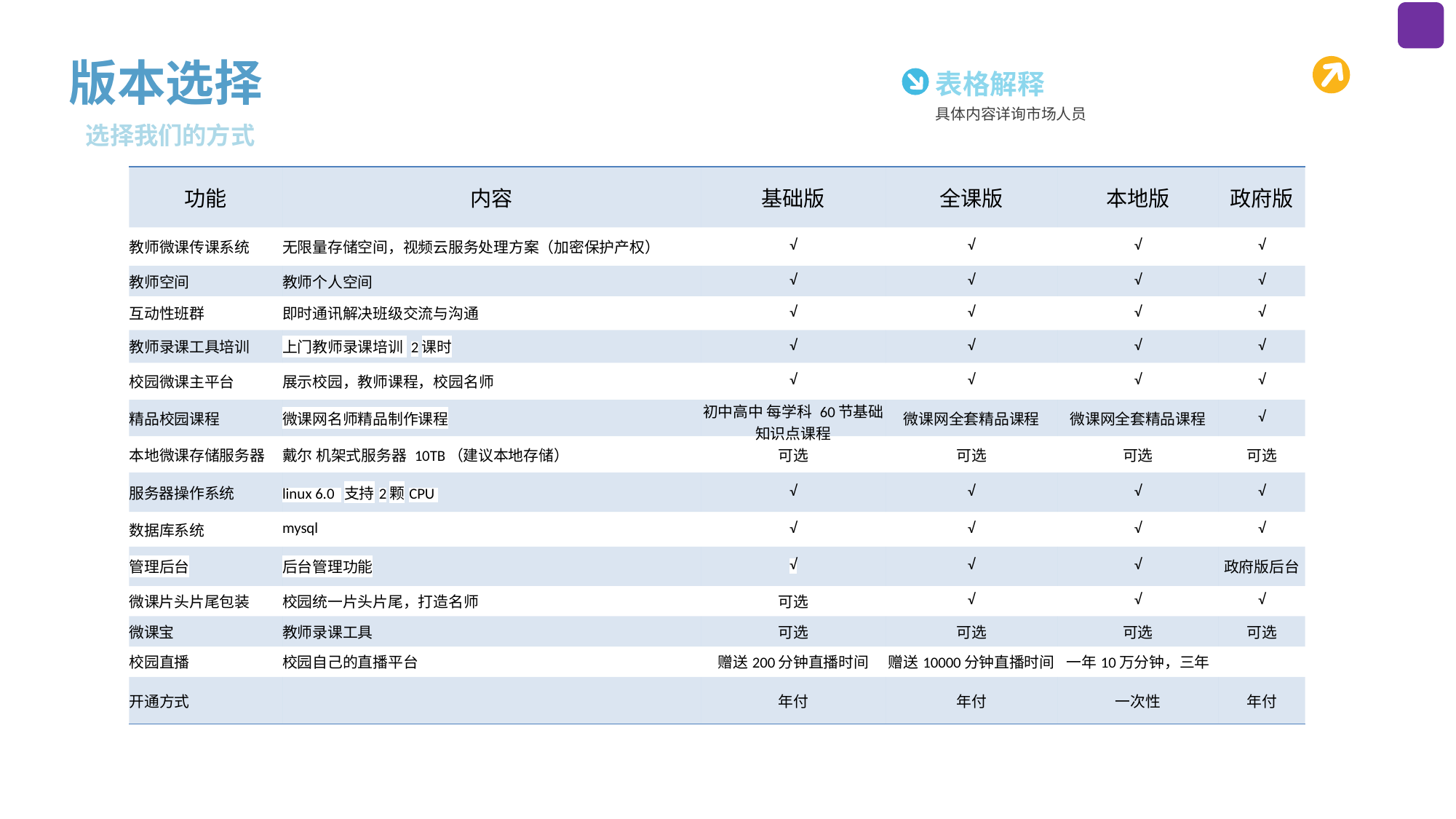

版本选择

表格解释

具体内容详询市场人员
选择我们的方式
| 功能 | 内容 | 基础版 | 全课版 | 本地版 | 政府版 |
| --- | --- | --- | --- | --- | --- |
| 教师微课传课系统 | 无限量存储空间，视频云服务处理方案（加密保护产权） | √ | √ | √ | √ |
| 教师空间 | 教师个人空间 | √ | √ | √ | √ |
| 互动性班群 | 即时通讯解决班级交流与沟通 | √ | √ | √ | √ |
| 教师录课工具培训 | 上门教师录课培训 2课时 | √ | √ | √ | √ |
| 校园微课主平台 | 展示校园，教师课程，校园名师 | √ | √ | √ | √ |
| 精品校园课程 | 微课网名师精品制作课程 | 初中高中 每学科 60节基础知识点课程 | 微课网全套精品课程 | 微课网全套精品课程 | √ |
| 本地微课存储服务器 | 戴尔 机架式服务器 10TB（建议本地存储） | 可选 | 可选 | 可选 | 可选 |
| 服务器操作系统 | linux 6.0 支持2颗CPU | √ | √ | √ | √ |
| 数据库系统 | mysql | √ | √ | √ | √ |
| 管理后台 | 后台管理功能 | √ | √ | √ | 政府版后台 |
| 微课片头片尾包装 | 校园统一片头片尾，打造名师 | 可选 | √ | √ | √ |
| 微课宝 | 教师录课工具 | 可选 | 可选 | 可选 | 可选 |
| 校园直播 | 校园自己的直播平台 | 赠送200分钟直播时间 | 赠送10000分钟直播时间 | 一年10万分钟，三年 |  |
| 开通方式 |  | 年付 | 年付 | 一次性 | 年付 |